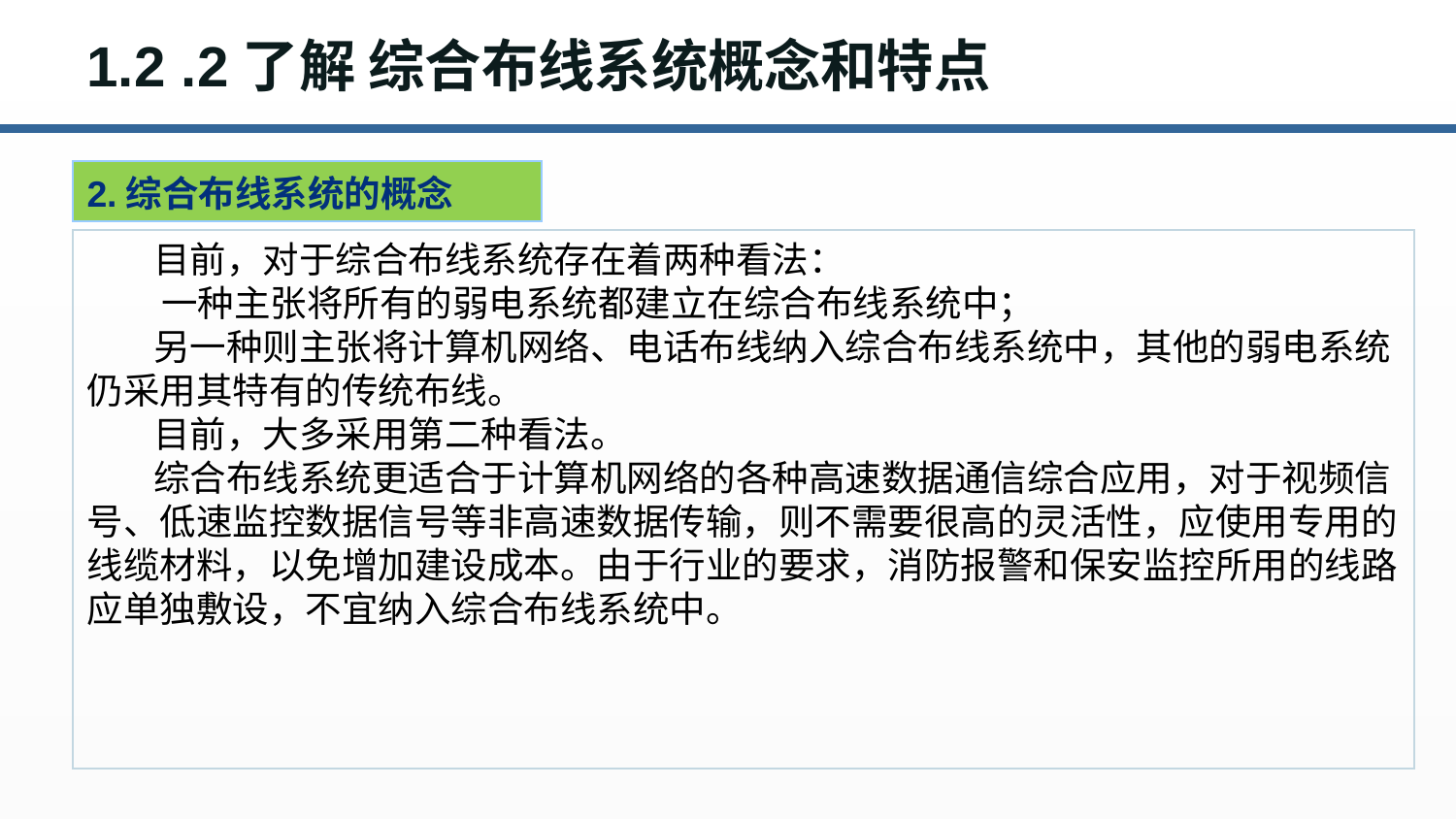

# 1.2 .2了解 综合布线系统概念和特点
2.综合布线系统的概念
       目前，对于综合布线系统存在着两种看法：
        一种主张将所有的弱电系统都建立在综合布线系统中；
       另一种则主张将计算机网络、电话布线纳入综合布线系统中，其他的弱电系统仍采用其特有的传统布线。
       目前，大多采用第二种看法。
       综合布线系统更适合于计算机网络的各种高速数据通信综合应用，对于视频信号、低速监控数据信号等非高速数据传输，则不需要很高的灵活性，应使用专用的线缆材料，以免增加建设成本。由于行业的要求，消防报警和保安监控所用的线路应单独敷设，不宜纳入综合布线系统中。